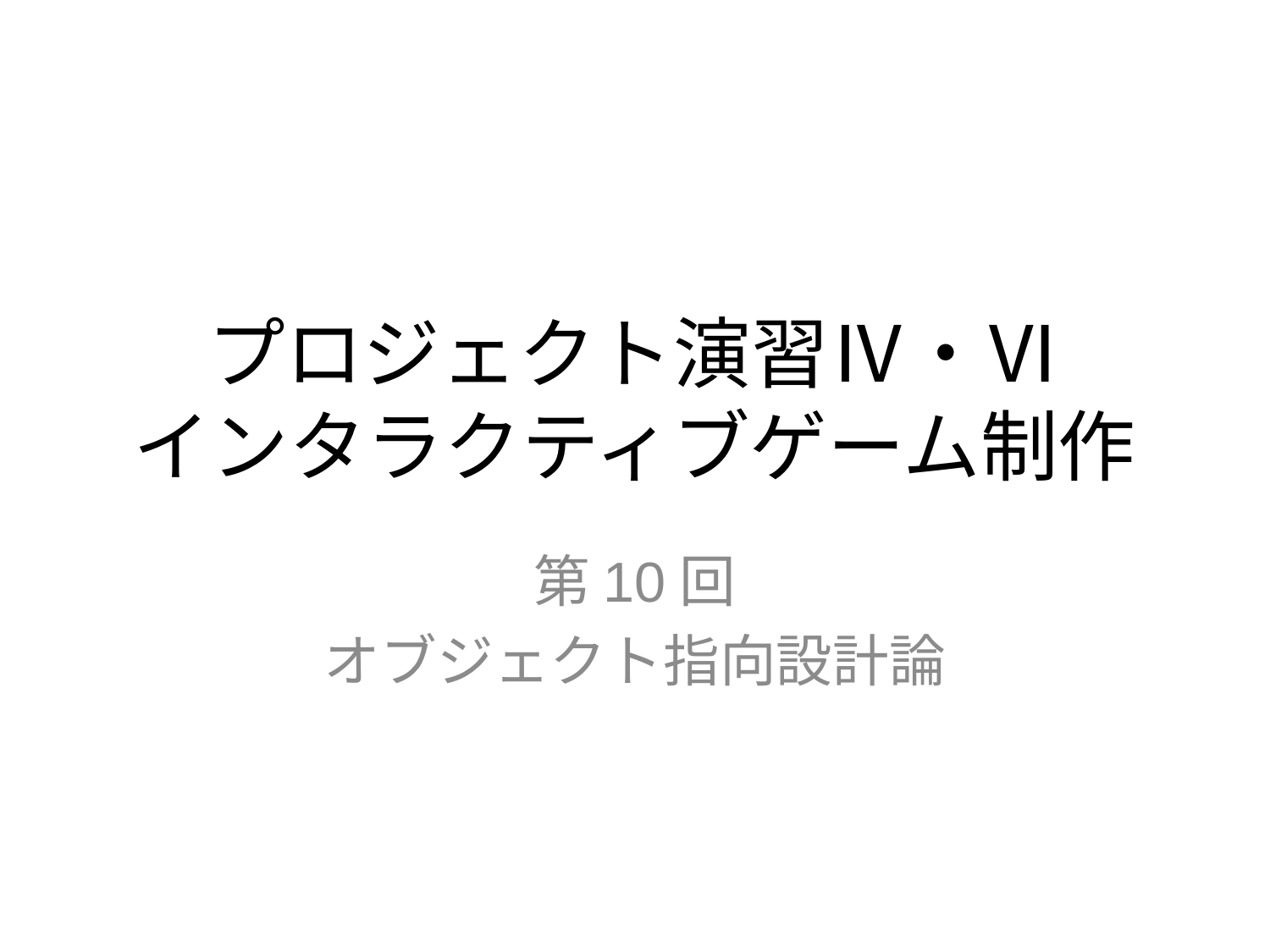

# プロジェクト演習Ⅳ・Ⅵ インタラクティブゲーム制作
第10回
オブジェクト指向設計論